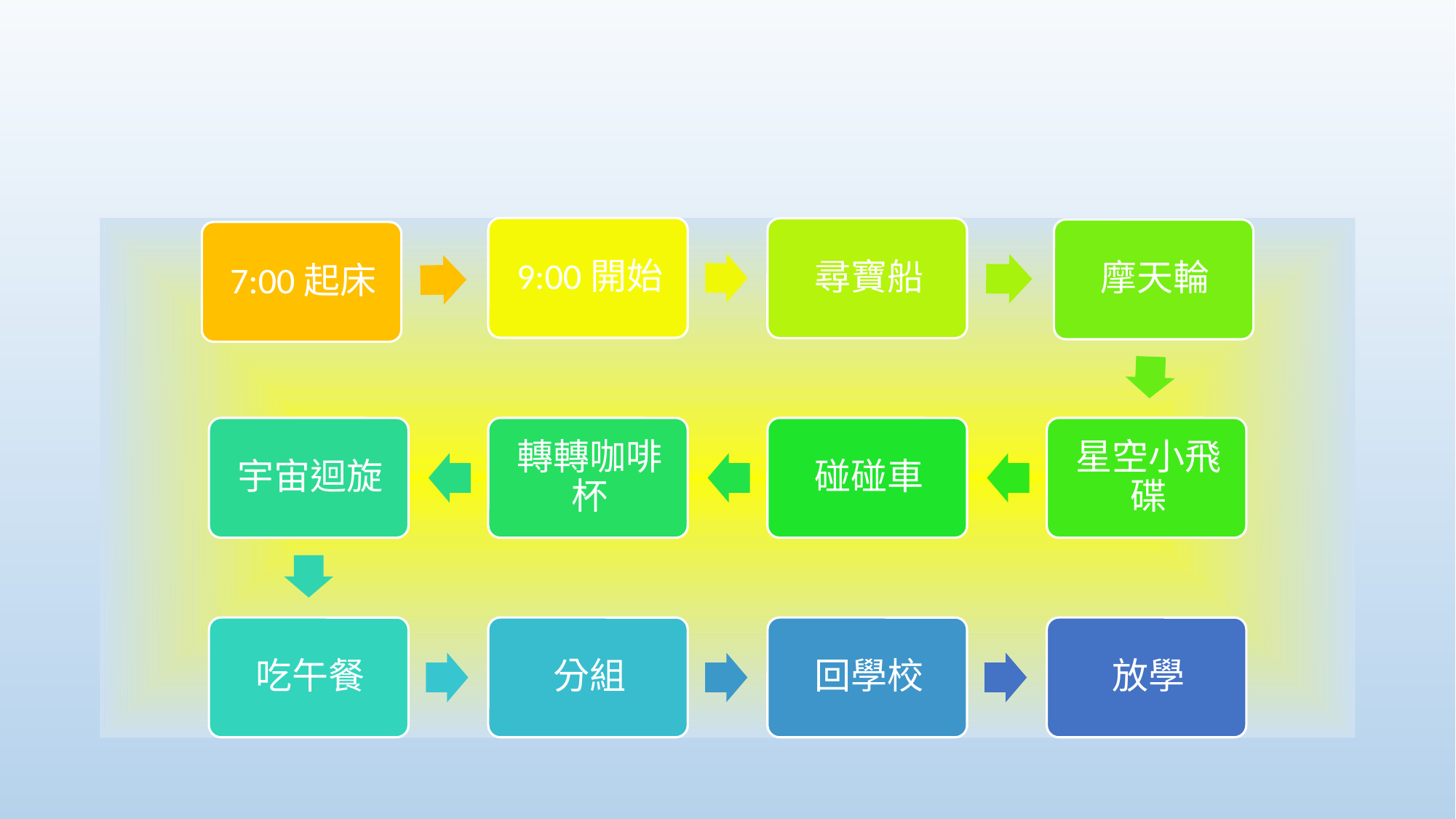

#
7:00起床

9:00開始

尋寶船

摩天輪

星空小飛碟

碰碰車

轉轉咖啡杯

宇宙迴旋

吃午餐

分組

回學校

放學